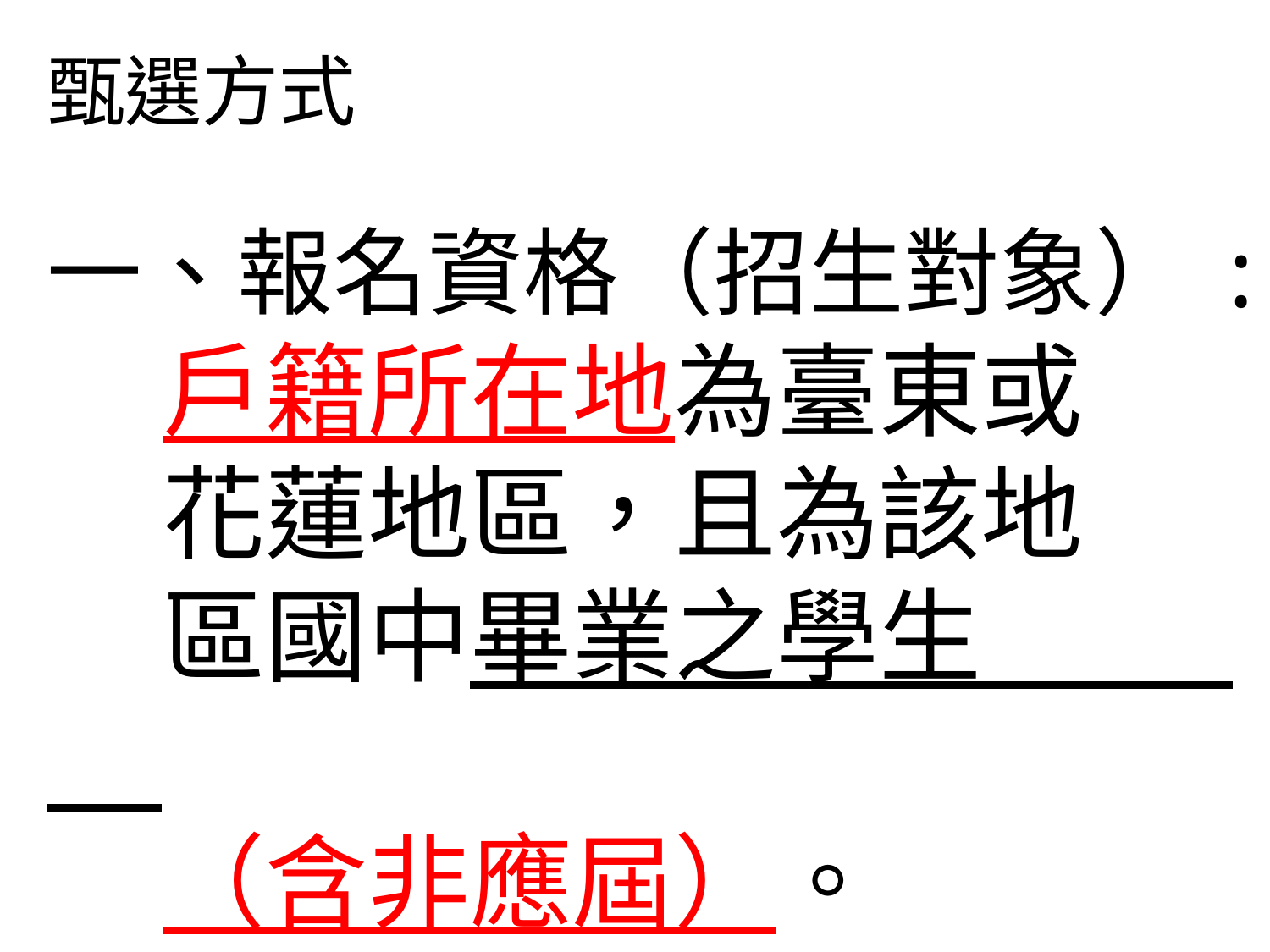

# 甄選方式
一、報名資格（招生對象）:
    戶籍所在地為臺東或
    花蓮地區，且為該地
    區國中畢業之學生
    （含非應屆）。